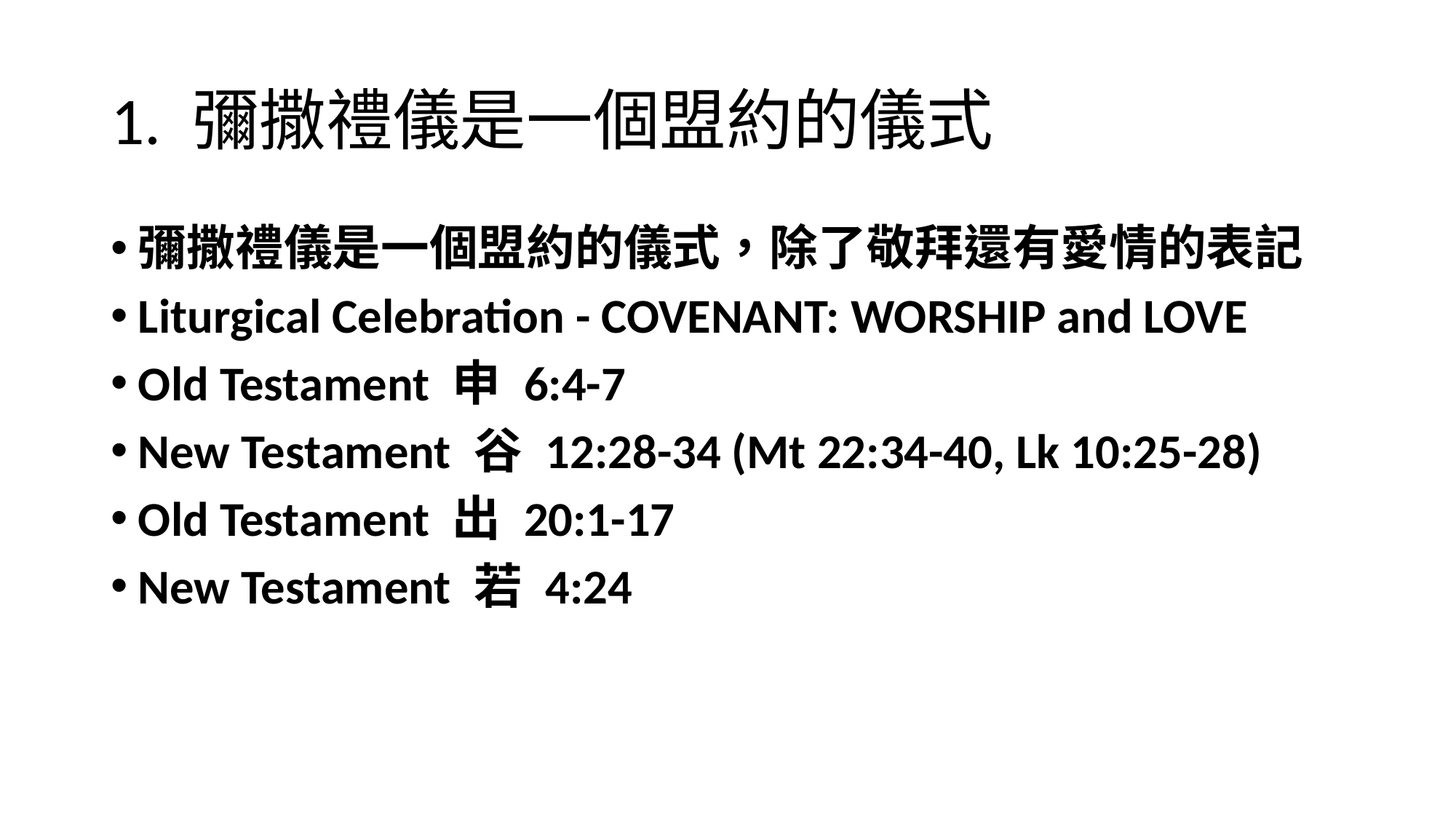

# 1. 彌撒禮儀是一個盟約的儀式
彌撒禮儀是一個盟約的儀式，除了敬拜還有愛情的表記
Liturgical Celebration - COVENANT: WORSHIP and LOVE
Old Testament 申 6:4-7
New Testament 谷 12:28-34 (Mt 22:34-40, Lk 10:25-28)
Old Testament 出 20:1-17
New Testament 若 4:24